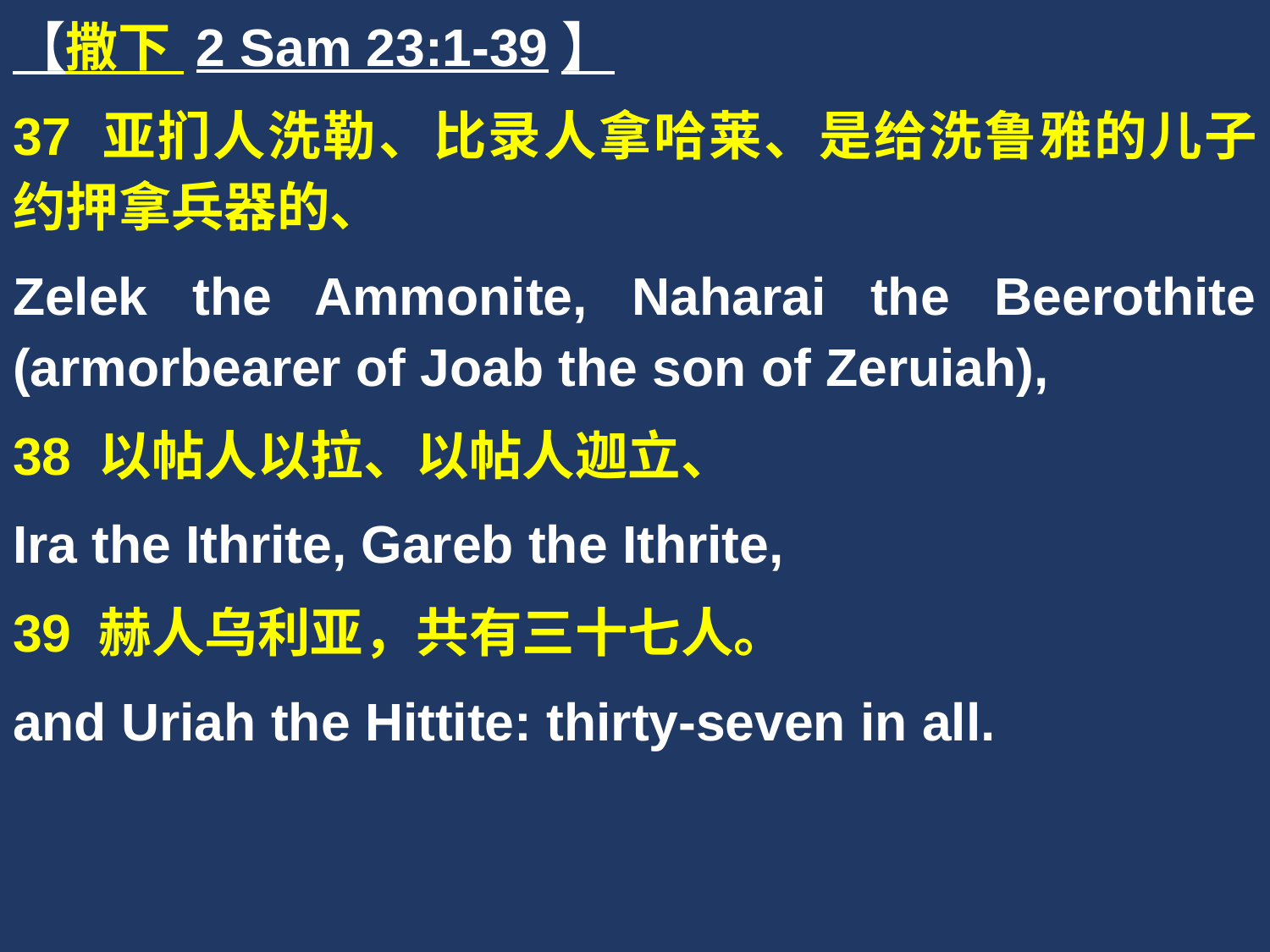

【撒下 2 Sam 23:1-39】
37 亚扪人洗勒、比录人拿哈莱、是给洗鲁雅的儿子约押拿兵器的、
Zelek the Ammonite, Naharai the Beerothite (armorbearer of Joab the son of Zeruiah),
38 以帖人以拉、以帖人迦立、
Ira the Ithrite, Gareb the Ithrite,
39 赫人乌利亚，共有三十七人。
and Uriah the Hittite: thirty-seven in all.